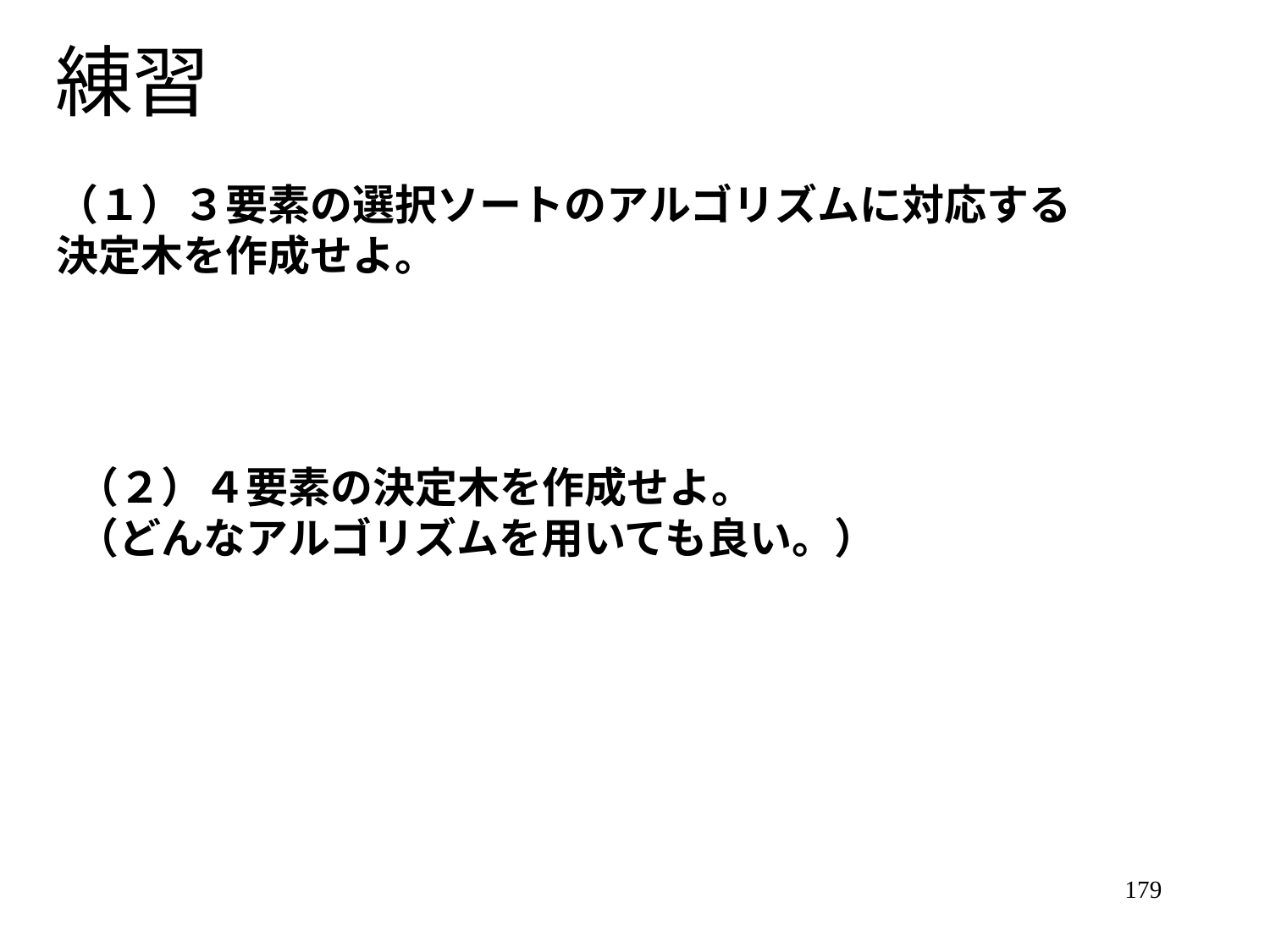

# 練習
（１）３要素の選択ソートのアルゴリズムに対応する
決定木を作成せよ。
（２）４要素の決定木を作成せよ。
（どんなアルゴリズムを用いても良い。）
179